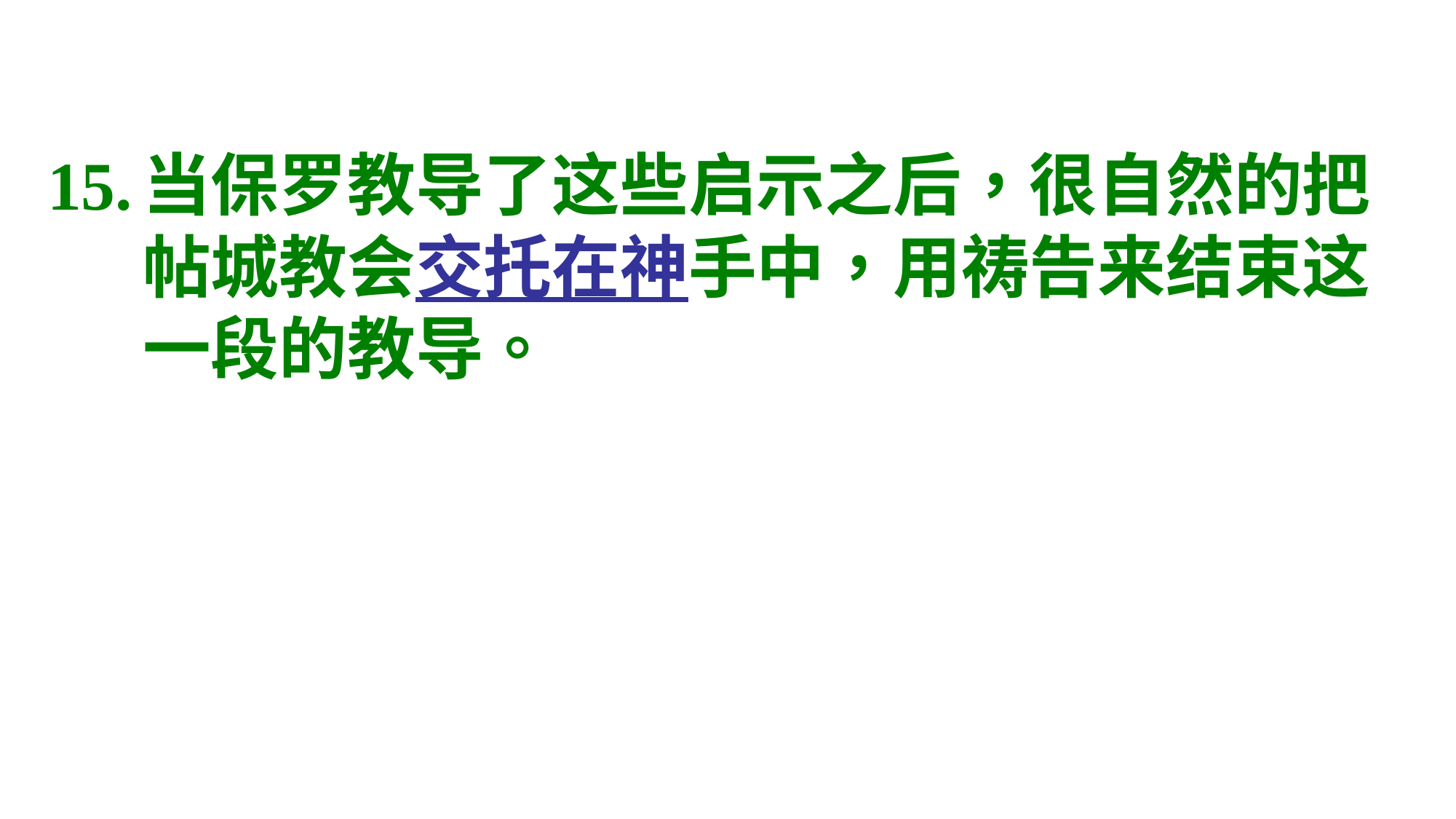

15.	当保罗教导了这些启示之后，很自然的把帖城教会交托在神手中，用祷告来结束这一段的教导。